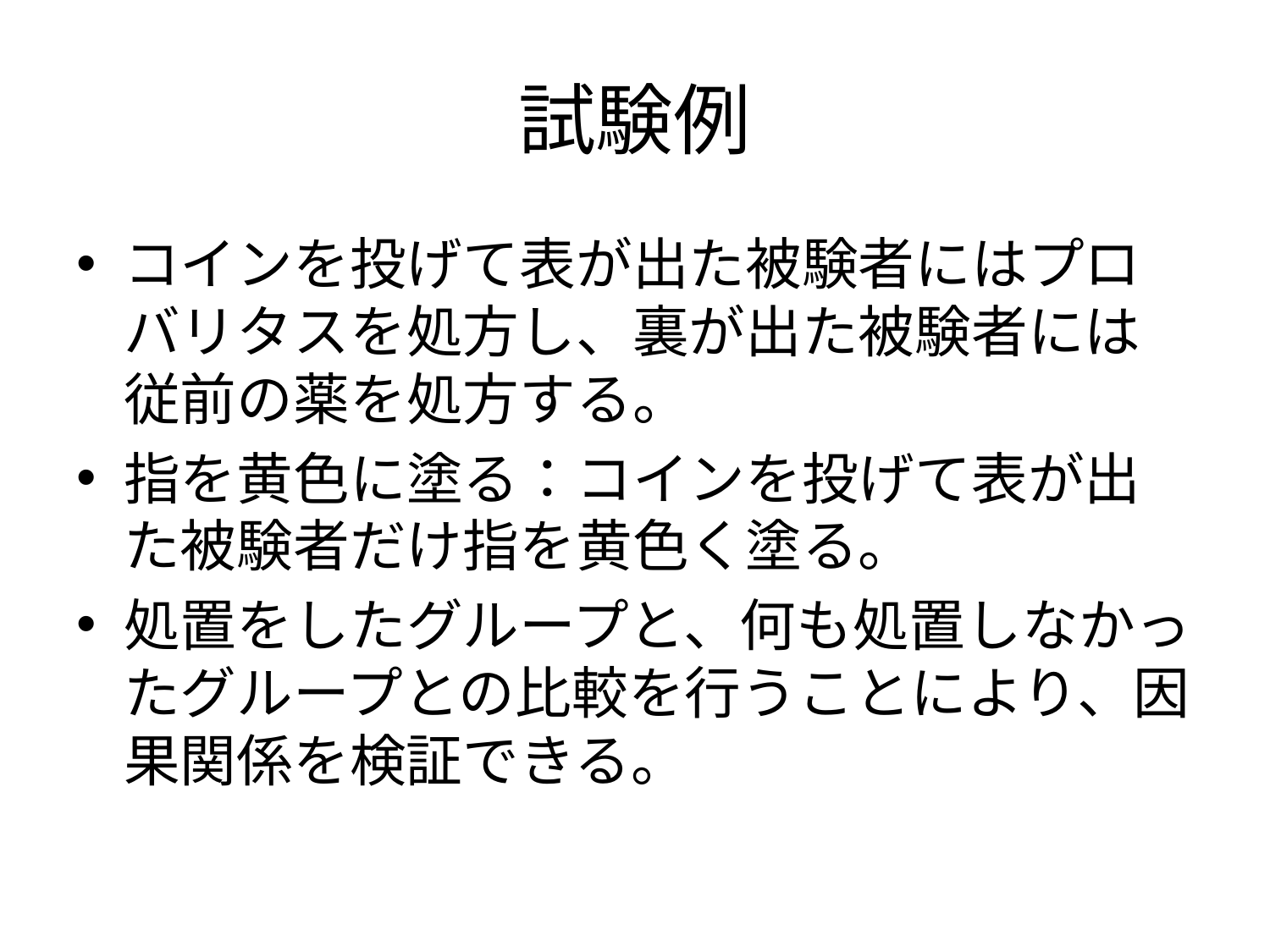

# 試験例
コインを投げて表が出た被験者にはプロバリタスを処方し、裏が出た被験者には従前の薬を処方する。
指を黄色に塗る：コインを投げて表が出た被験者だけ指を黄色く塗る。
処置をしたグループと、何も処置しなかったグループとの比較を行うことにより、因果関係を検証できる。